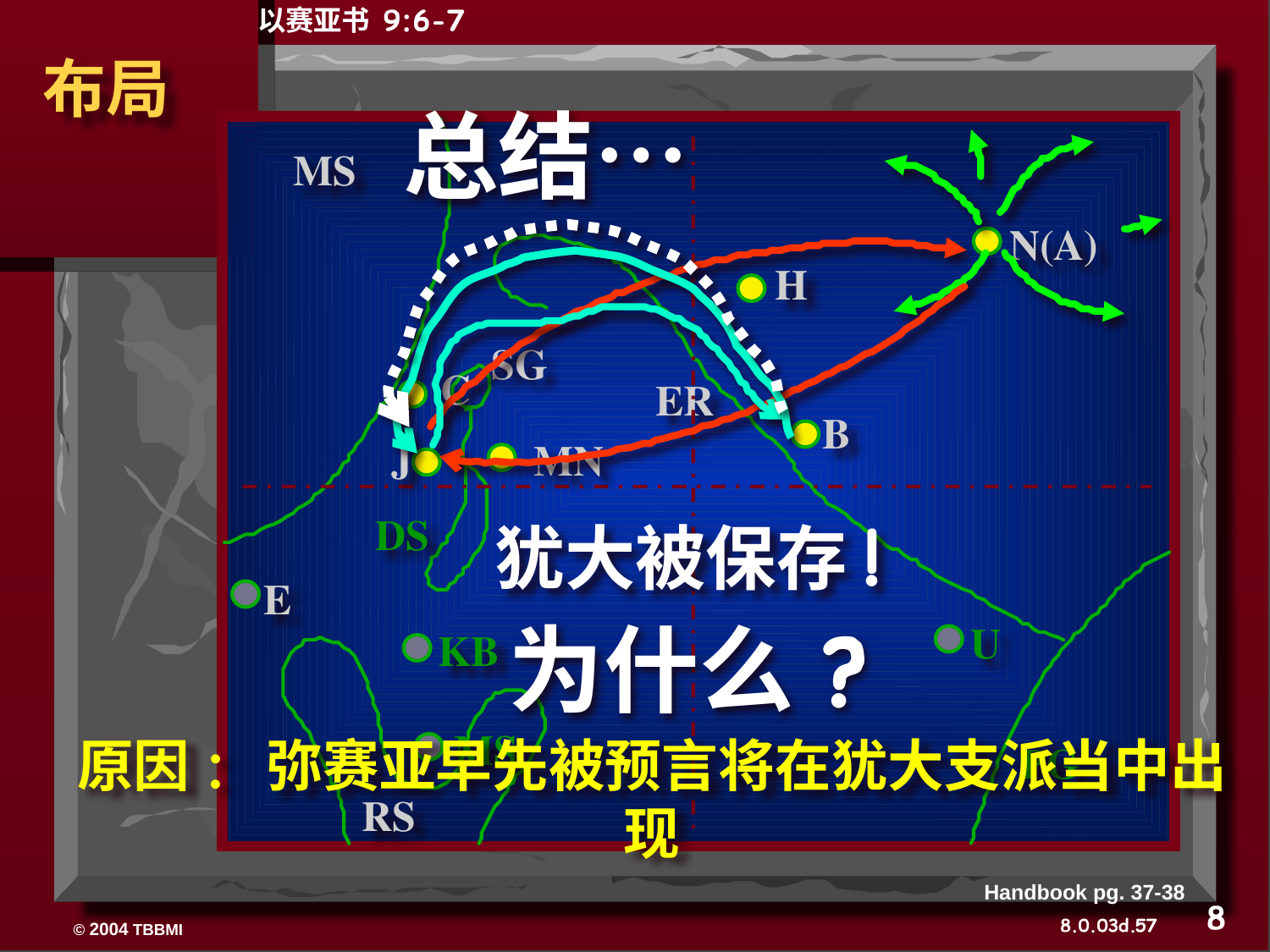

以赛亚书 9:6-7

 布局
总结…

MS

N(A)

H

SG
C

ER

B

J
MN

DS
犹大被保存!

E

为什么?

U
KB

MS
原因: 弥赛亚早先被预言将在犹大支派当中出现
PG

RS

Handbook pg. 37-38
8
57